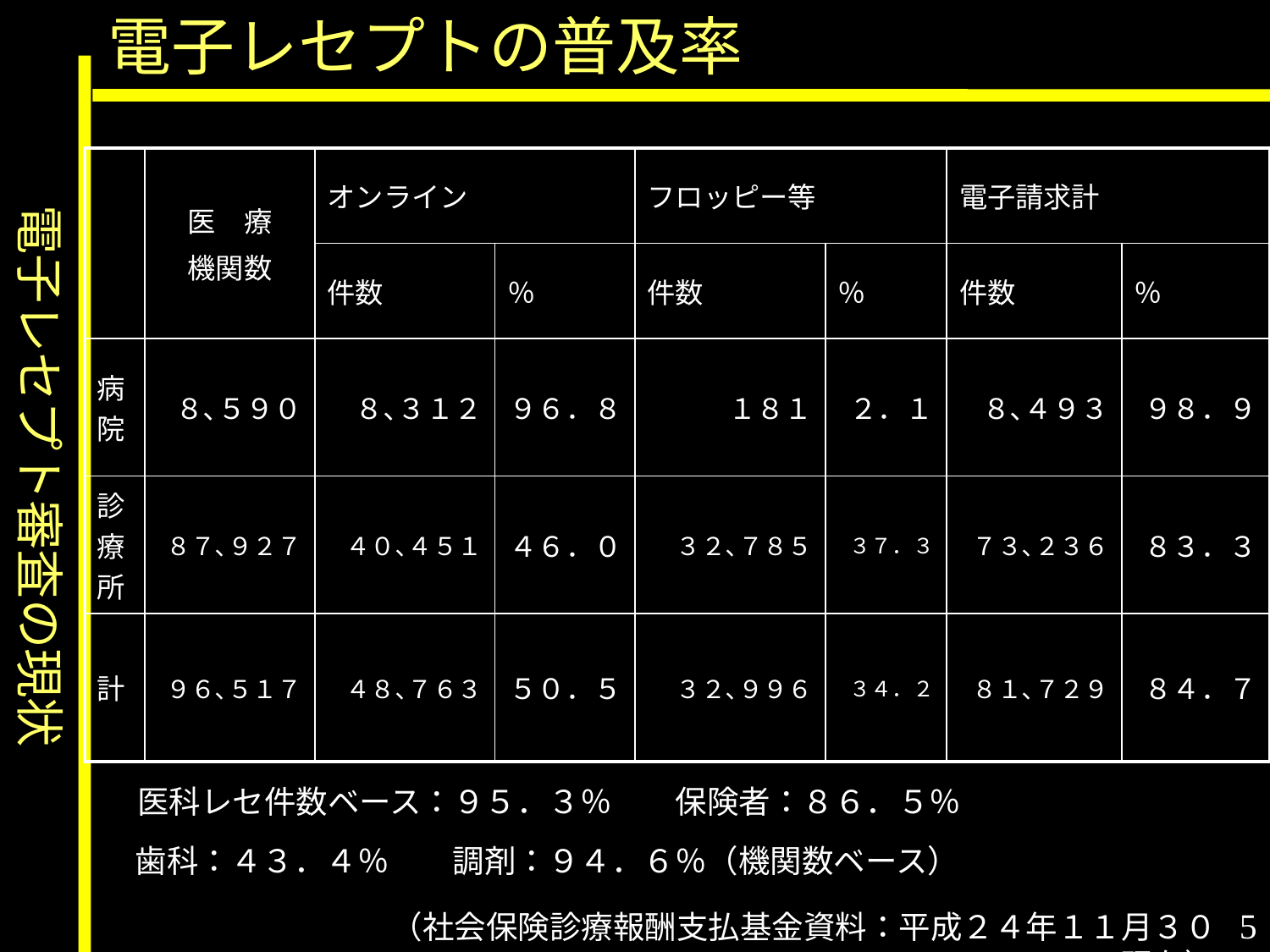

電子レセプト審査の現状
電子レセプトの普及率

|  | 医　療 機関数 | オンライン |  | フロッピー等 |  | 電子請求計 |  |
| --- | --- | --- | --- | --- | --- | --- | --- |
|  |  | 件数 | ％ | 件数 | ％ | 件数 | ％ |
| 病院 | ８､５９０ | ８､３１２ | ９６．８ | １８１ | ２．１ | ８､４９３ | ９８．９ |
| 診療所 | ８７､９２７ | ４０､４５１ | ４６．０ | ３２､７８５ | ３７．３ | ７３､２３６ | ８３．３ |
| 計 | ９６､５１７ | ４８､７６３ | ５０．５ | ３２､９９６ | ３４．２ | ８１､７２９ | ８４．７ |
医科レセ件数ベース：９５．３％　　保険者：８６．５％
歯科：４３．４％　　調剤：９４．６％（機関数ベース）
5
（社会保険診療報酬支払基金資料：平成２４年１１月３０日現在）